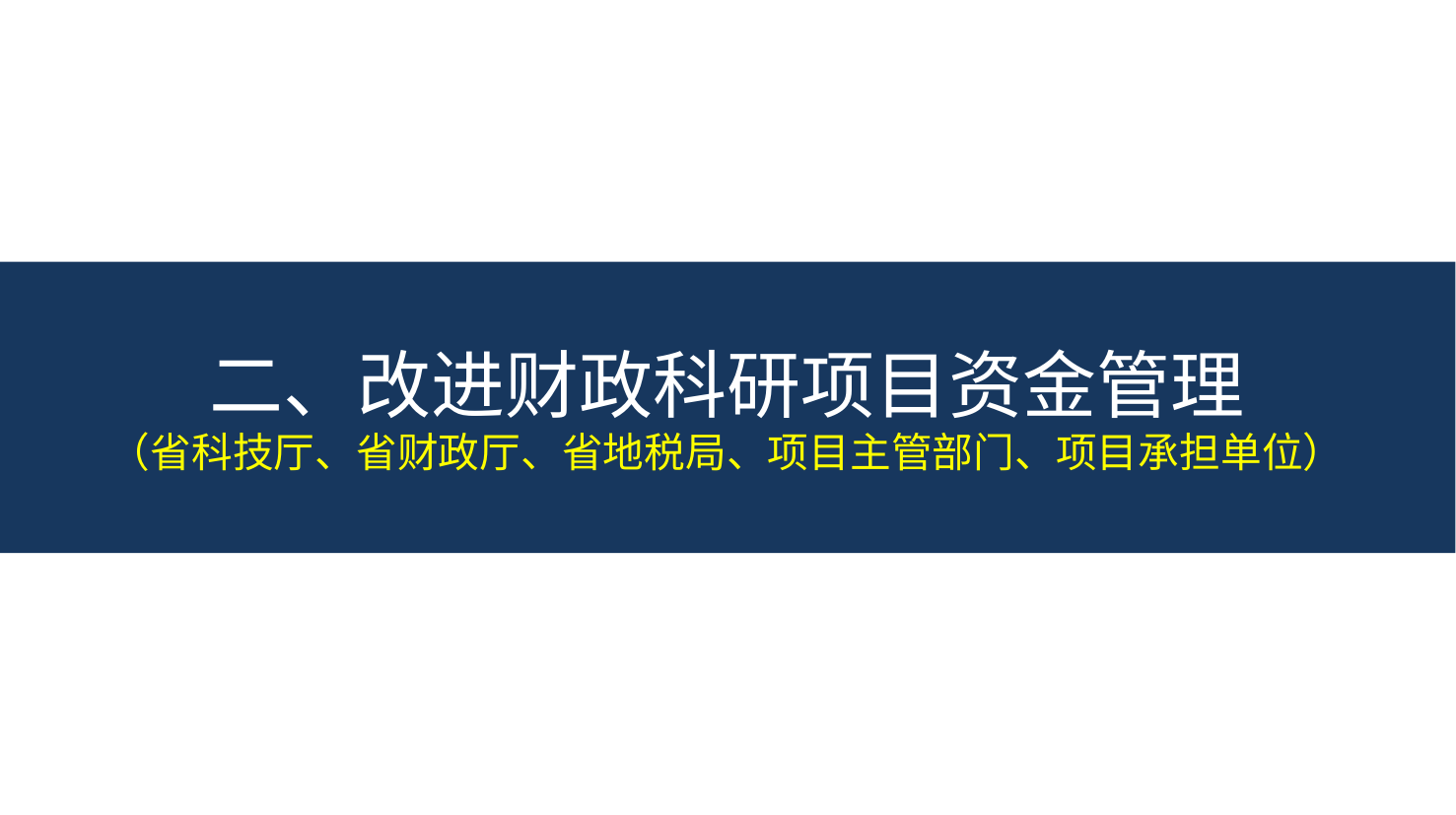

二、改进财政科研项目资金管理
（省科技厅、省财政厅、省地税局、项目主管部门、项目承担单位）